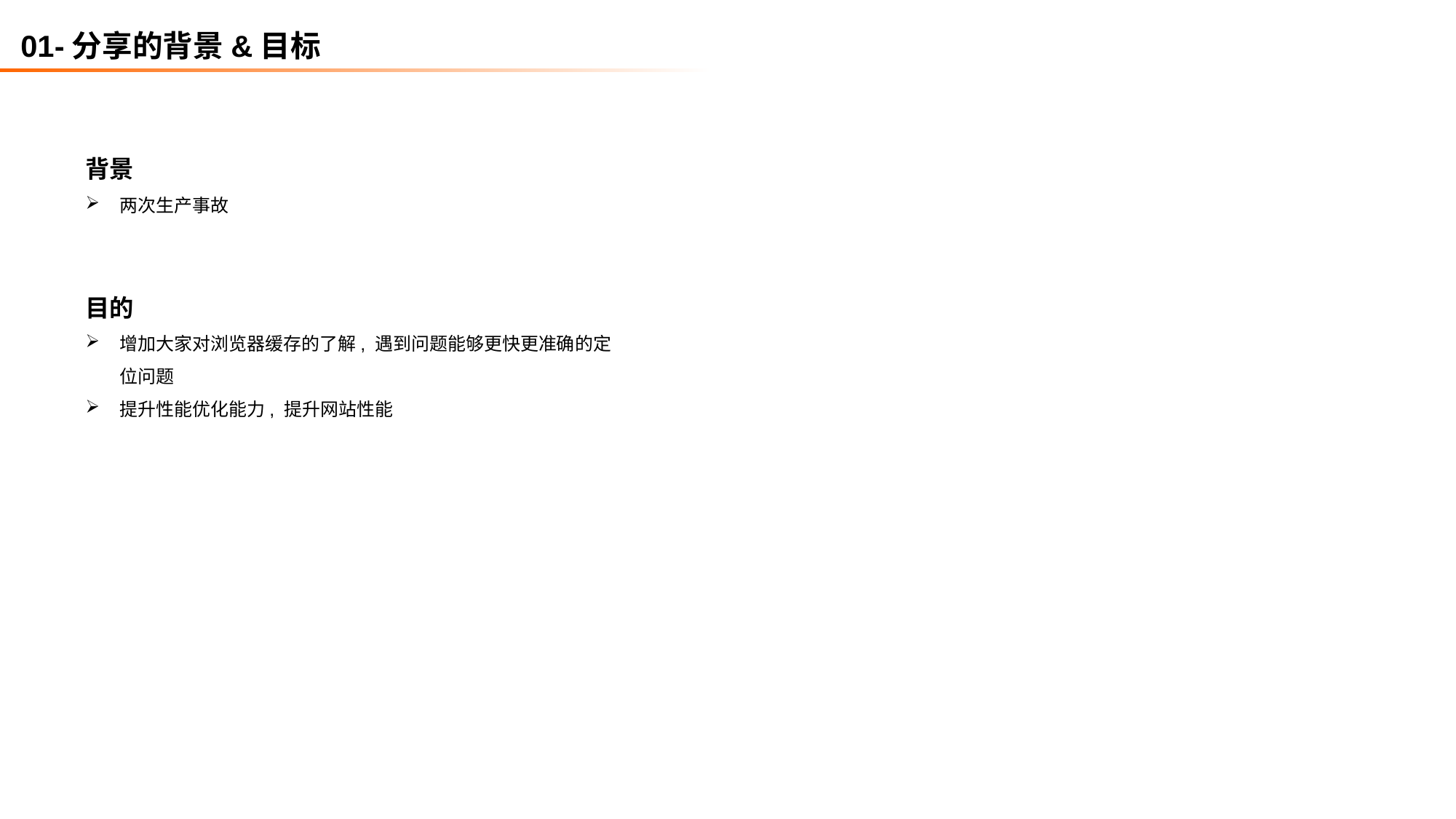

01-分享的背景&目标

背景
两次生产事故

目的
增加大家对浏览器缓存的了解, 遇到问题能够更快更准确的定位问题
提升性能优化能力, 提升网站性能